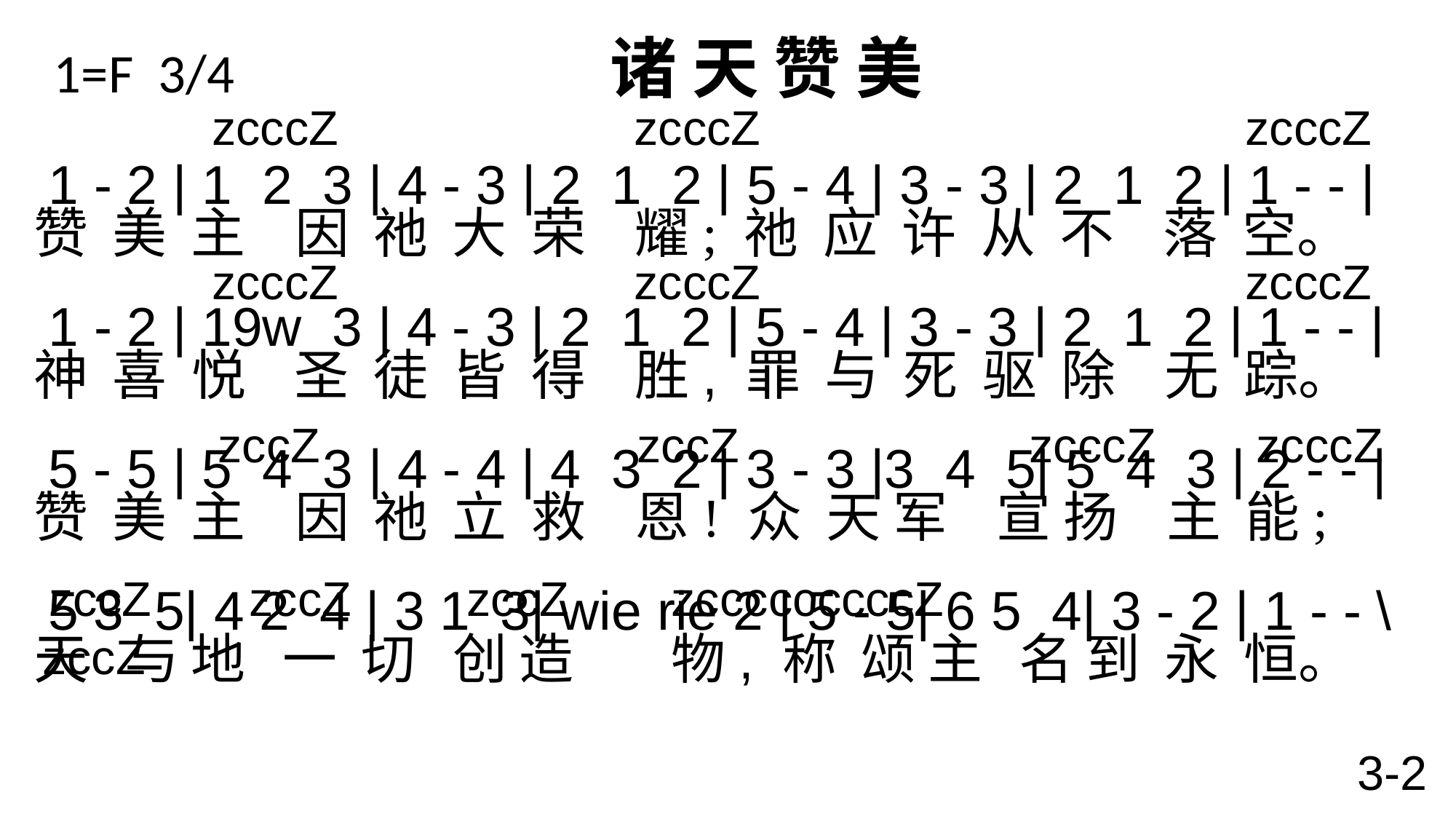

# 1=F  3/4                        诸 天 赞 美
 zcccZ                      zcccZ                                    zcccZ
 1 - 2 | 1  2  3 | 4 - 3 | 2  1  2 | 5 - 4 | 3 - 3 | 2  1  2 | 1 - - |
赞  美  主    因  祂  大  荣    耀; 祂  应  许  从  不    落  空。
 1 - 2 | 19w  3 | 4 - 3 | 2  1  2 | 5 - 4 | 3 - 3 | 2  1  2 | 1 - - |
神  喜  悦    圣  徒  皆  得    胜, 罪  与  死  驱  除    无  踪。
5 - 5 | 5  4  3 | 4 - 4 | 4  3  2 | 3 - 3 |3  4  5| 5  4  3 | 2 - - |
赞  美  主    因  祂  立  救    恩! 众  天 军    宣 扬    主  能;
5 3  5| 4 2  4 | 3 1  3| wie rie 2 | 5 - 5| 6 5  4| 3 - 2 | 1 - - \
天   与 地   一  切   创 造        物, 称  颂 主   名 到  永  恒。
 zcccZ                      zcccZ                                    zcccZ
  zccZ                        zccZ                      zcccZ         zcccZ
 zccZ        zccZ         zccZ        zcccccccccZ                    zccZ
3-2